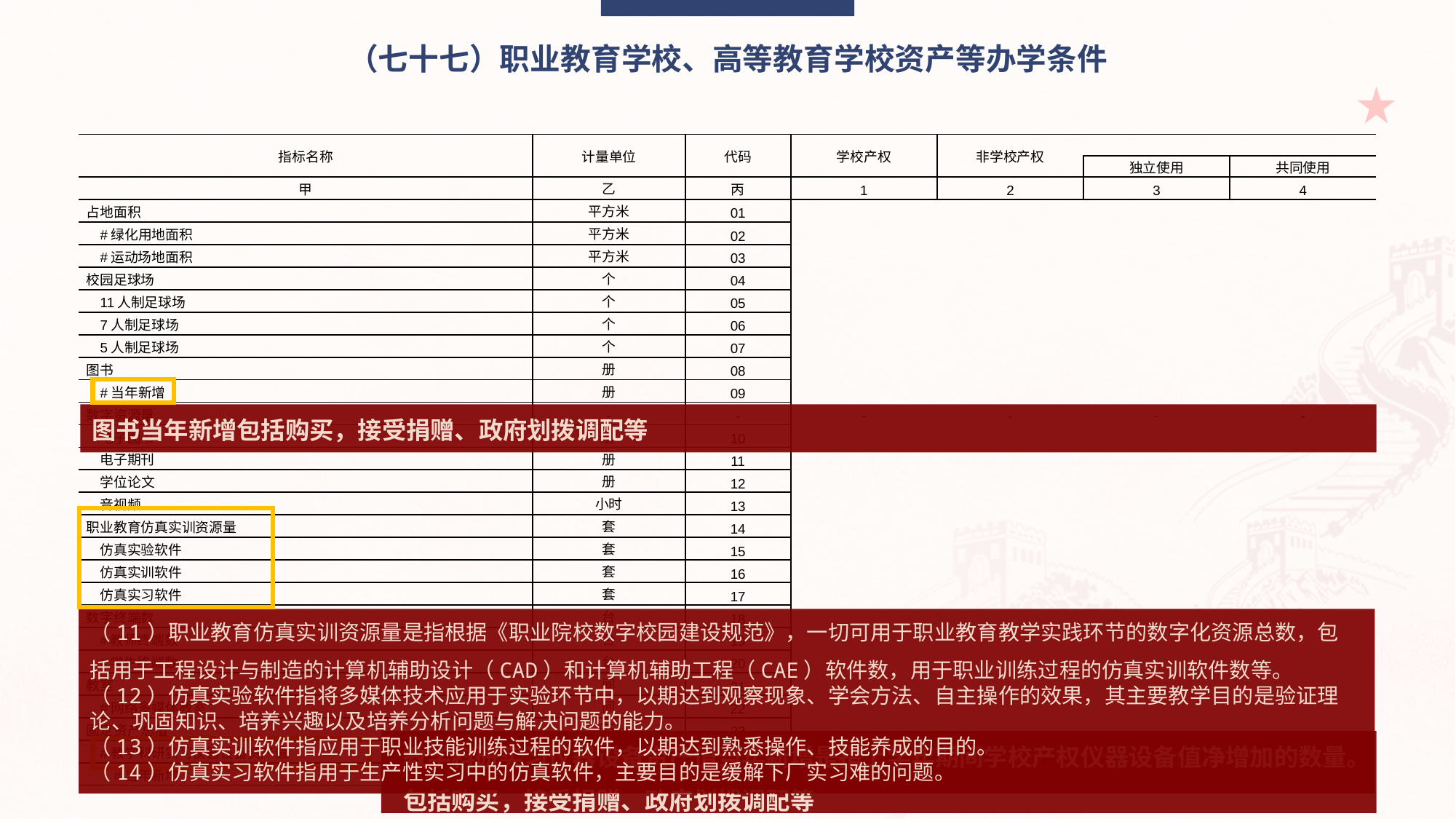

（七十七）职业教育学校、高等教育学校资产等办学条件
| 指标名称 | 计量单位 | 代码 | 学校产权 | 非学校产权 |  |  |
| --- | --- | --- | --- | --- | --- | --- |
|  |  |  |  |  | 独立使用 | 共同使用 |
| 甲 | 乙 | 丙 | 1 | 2 | 3 | 4 |
| 占地面积 | 平方米 | 01 |  |  |  |  |
| #绿化用地面积 | 平方米 | 02 |  |  |  |  |
| #运动场地面积 | 平方米 | 03 |  |  |  |  |
| 校园足球场 | 个 | 04 |  |  |  |  |
| 11人制足球场 | 个 | 05 |  |  |  |  |
| 7人制足球场 | 个 | 06 |  |  |  |  |
| 5人制足球场 | 个 | 07 |  |  |  |  |
| 图书 | 册 | 08 |  |  |  |  |
| #当年新增 | 册 | 09 |  |  |  |  |
| 数字资源量 | - | - | - | - | - | - |
| 电子图书 | 册 | 10 |  |  |  |  |
| 电子期刊 | 册 | 11 |  |  |  |  |
| 学位论文 | 册 | 12 |  |  |  |  |
| 音视频 | 小时 | 13 |  |  |  |  |
| 职业教育仿真实训资源量 | 套 | 14 |  |  |  |  |
| 仿真实验软件 | 套 | 15 |  |  |  |  |
| 仿真实训软件 | 套 | 16 |  |  |  |  |
| 仿真实习软件 | 套 | 17 |  |  |  |  |
| 数字终端数 | 台 | 18 |  |  |  |  |
| #教师终端数 | 台 | 19 |  |  |  |  |
| #学生终端数 | 台 | 20 |  |  |  |  |
| 教室 | 间 | 21 |  |  |  |  |
| #网络多媒体教室 | 间 | 22 |  |  |  |  |
| 固定资产总值 | 万元 | 23 |  |  |  |  |
| #教学科研实习仪器设备资产值 | 万元 | 24 |  |  |  |  |
| #当年新增 | 万元 | 25 |  |  |  |  |

图书当年新增包括购买，接受捐赠、政府划拨调配等

（11）职业教育仿真实训资源量是指根据《职业院校数字校园建设规范》，一切可用于职业教育教学实践环节的数字化资源总数，包括用于工程设计与制造的计算机辅助设计（CAD）和计算机辅助工程（CAE）软件数，用于职业训练过程的仿真实训软件数等。
（12）仿真实验软件指将多媒体技术应用于实验环节中，以期达到观察现象、学会方法、自主操作的效果，其主要教学目的是验证理论、巩固知识、培养兴趣以及培养分析问题与解决问题的能力。
（13）仿真实训软件指应用于职业技能训练过程的软件，以期达到熟悉操作、技能养成的目的。
（14）仿真实习软件指用于生产性实习中的仿真软件，主要目的是缓解下厂实习难的问题。

教学科研实习仪器设备资产值当年新增是指上学年期间学校产权仪器设备值净增加的数量。包括购买，接受捐赠、政府划拨调配等